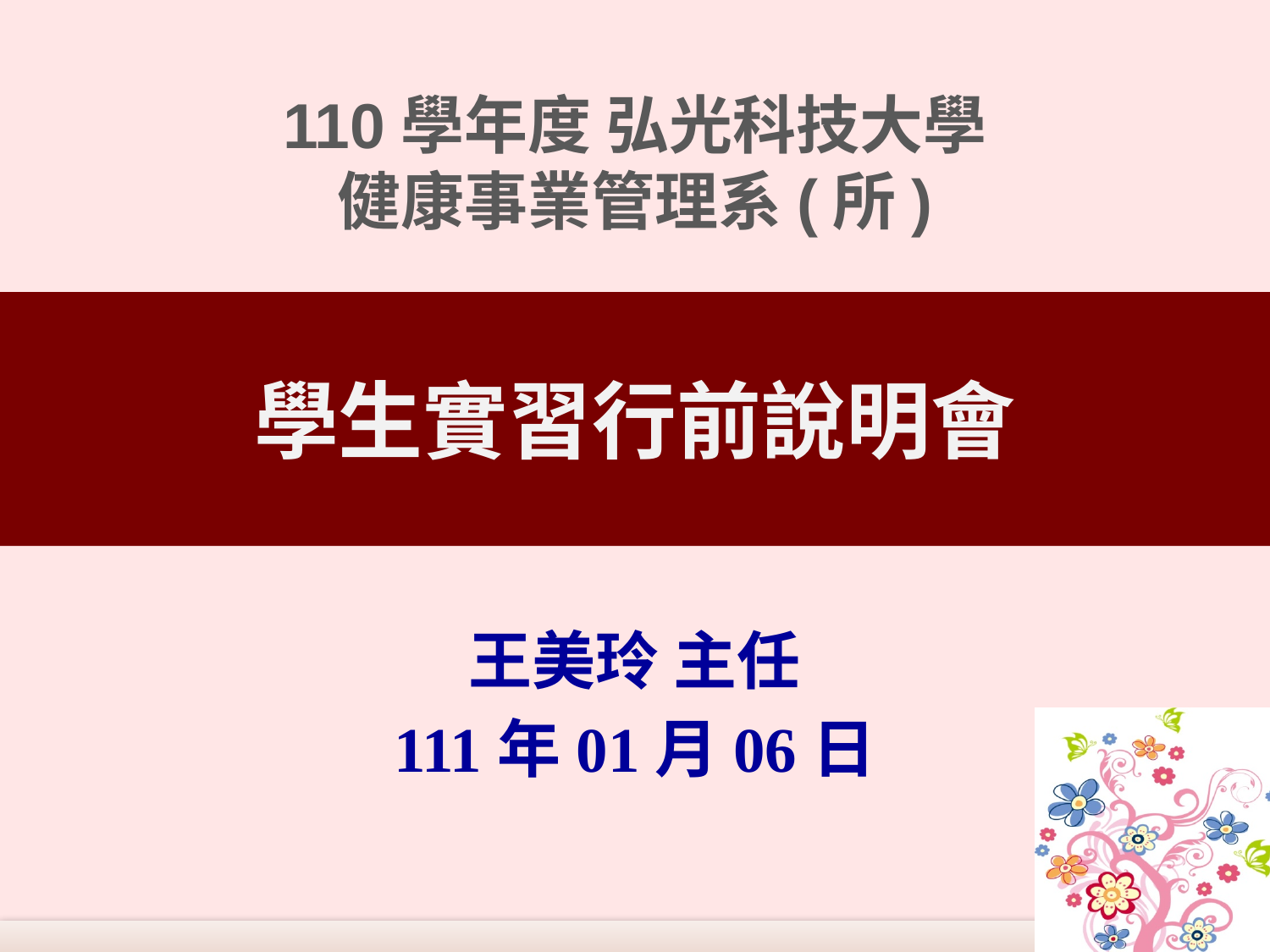

110學年度 弘光科技大學
健康事業管理系(所)
# 學生實習行前說明會
王美玲 主任
111年01月06日